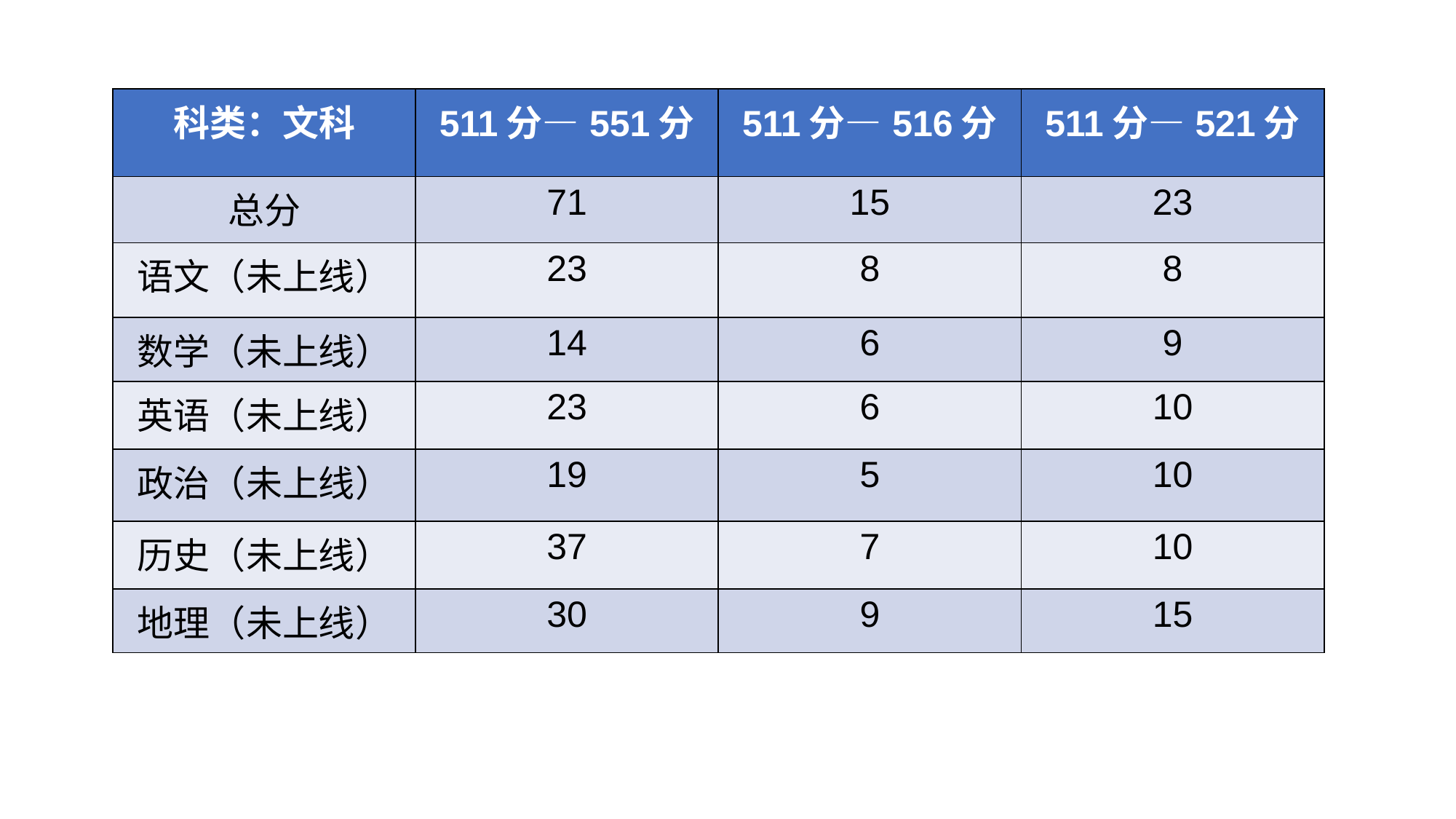

| 科类：文科 | 511分—551分 | 511分—516分 | 511分—521分 |
| --- | --- | --- | --- |
| 总分 | 71 | 15 | 23 |
| 语文（未上线） | 23 | 8 | 8 |
| 数学（未上线） | 14 | 6 | 9 |
| 英语（未上线） | 23 | 6 | 10 |
| 政治（未上线） | 19 | 5 | 10 |
| 历史（未上线） | 37 | 7 | 10 |
| 地理（未上线） | 30 | 9 | 15 |